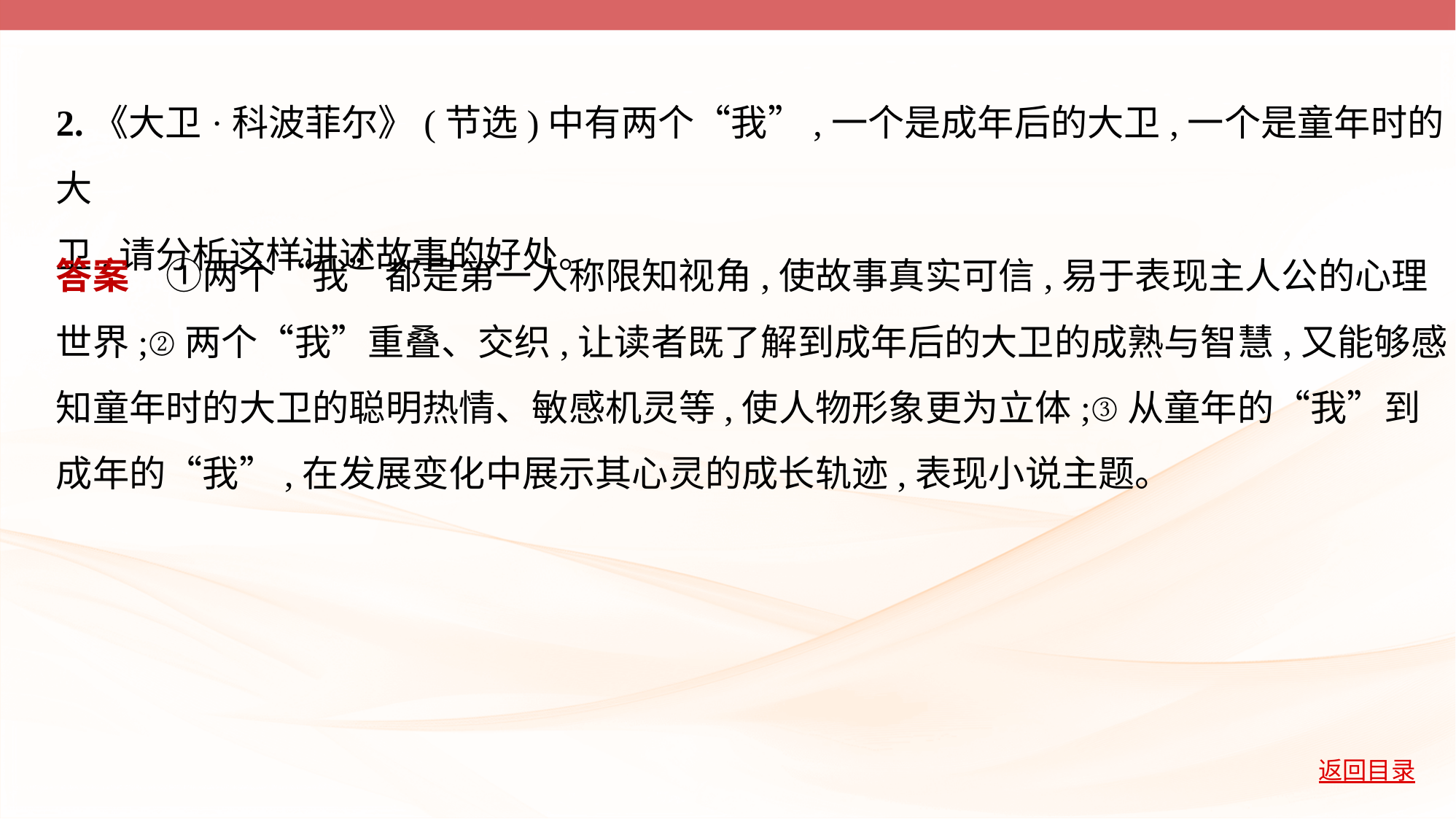

2.《大卫·科波菲尔》(节选)中有两个“我”,一个是成年后的大卫,一个是童年时的大
卫,请分析这样讲述故事的好处。
答案　①两个“我”都是第一人称限知视角,使故事真实可信,易于表现主人公的心理
世界;②两个“我”重叠、交织,让读者既了解到成年后的大卫的成熟与智慧,又能够感
知童年时的大卫的聪明热情、敏感机灵等,使人物形象更为立体;③从童年的“我”到
成年的“我”,在发展变化中展示其心灵的成长轨迹,表现小说主题。